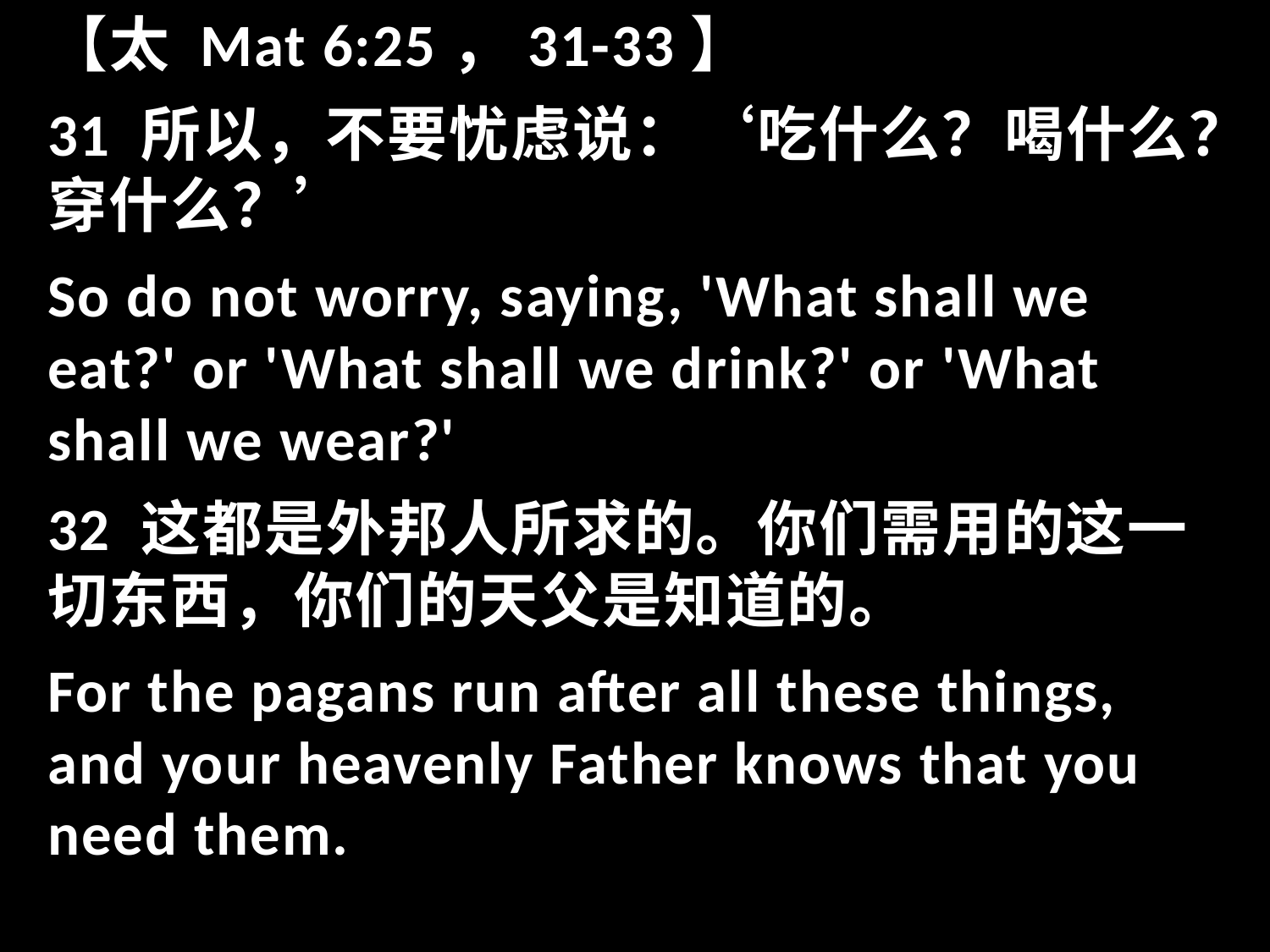

【太 Mat 6:25，31-33】
31 所以，不要忧虑说：‘吃什么？喝什么？穿什么？’
So do not worry, saying, 'What shall we eat?' or 'What shall we drink?' or 'What shall we wear?'
32 这都是外邦人所求的。你们需用的这一切东西，你们的天父是知道的。
For the pagans run after all these things, and your heavenly Father knows that you need them.